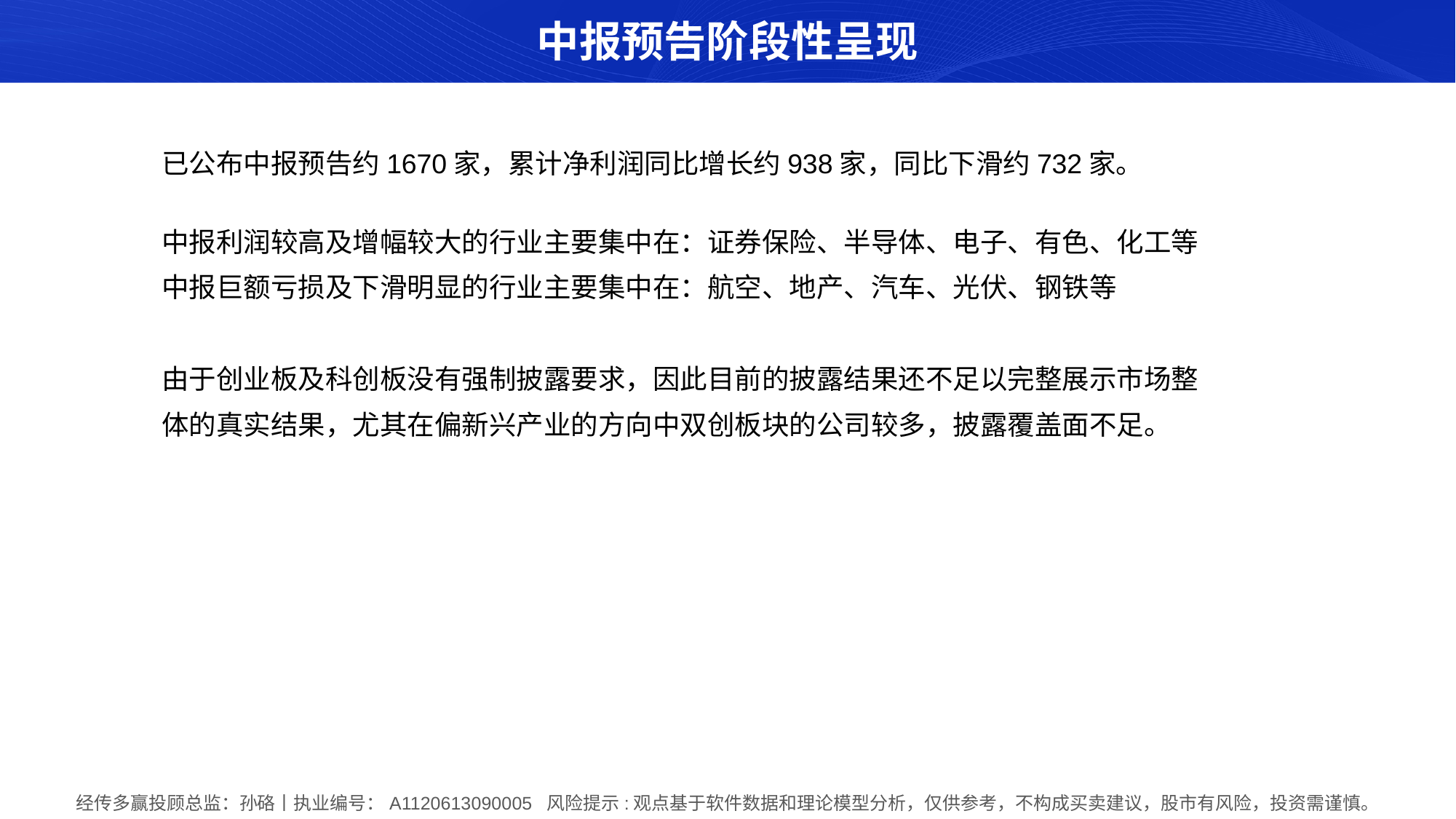

中报预告阶段性呈现
已公布中报预告约1670家，累计净利润同比增长约938家，同比下滑约732家。

中报利润较高及增幅较大的行业主要集中在：证券保险、半导体、电子、有色、化工等
中报巨额亏损及下滑明显的行业主要集中在：航空、地产、汽车、光伏、钢铁等

由于创业板及科创板没有强制披露要求，因此目前的披露结果还不足以完整展示市场整体的真实结果，尤其在偏新兴产业的方向中双创板块的公司较多，披露覆盖面不足。